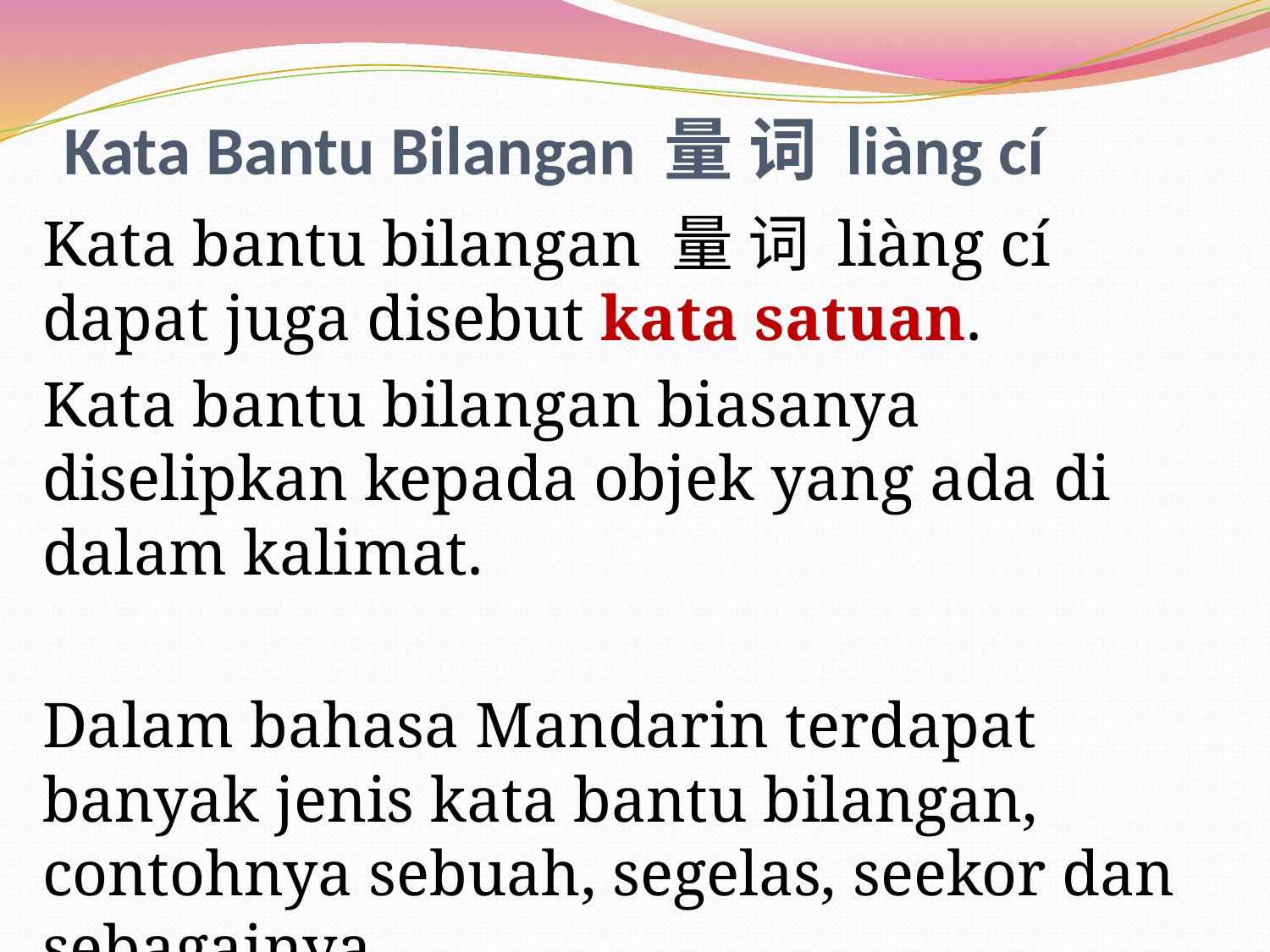

# Kata Bantu Bilangan 量 词 liàng cí
Kata bantu bilangan 量 词 liàng cí dapat juga disebut kata satuan.
Kata bantu bilangan biasanya diselipkan kepada objek yang ada di dalam kalimat.

Dalam bahasa Mandarin terdapat banyak jenis kata bantu bilangan, contohnya sebuah, segelas, seekor dan sebagainya.